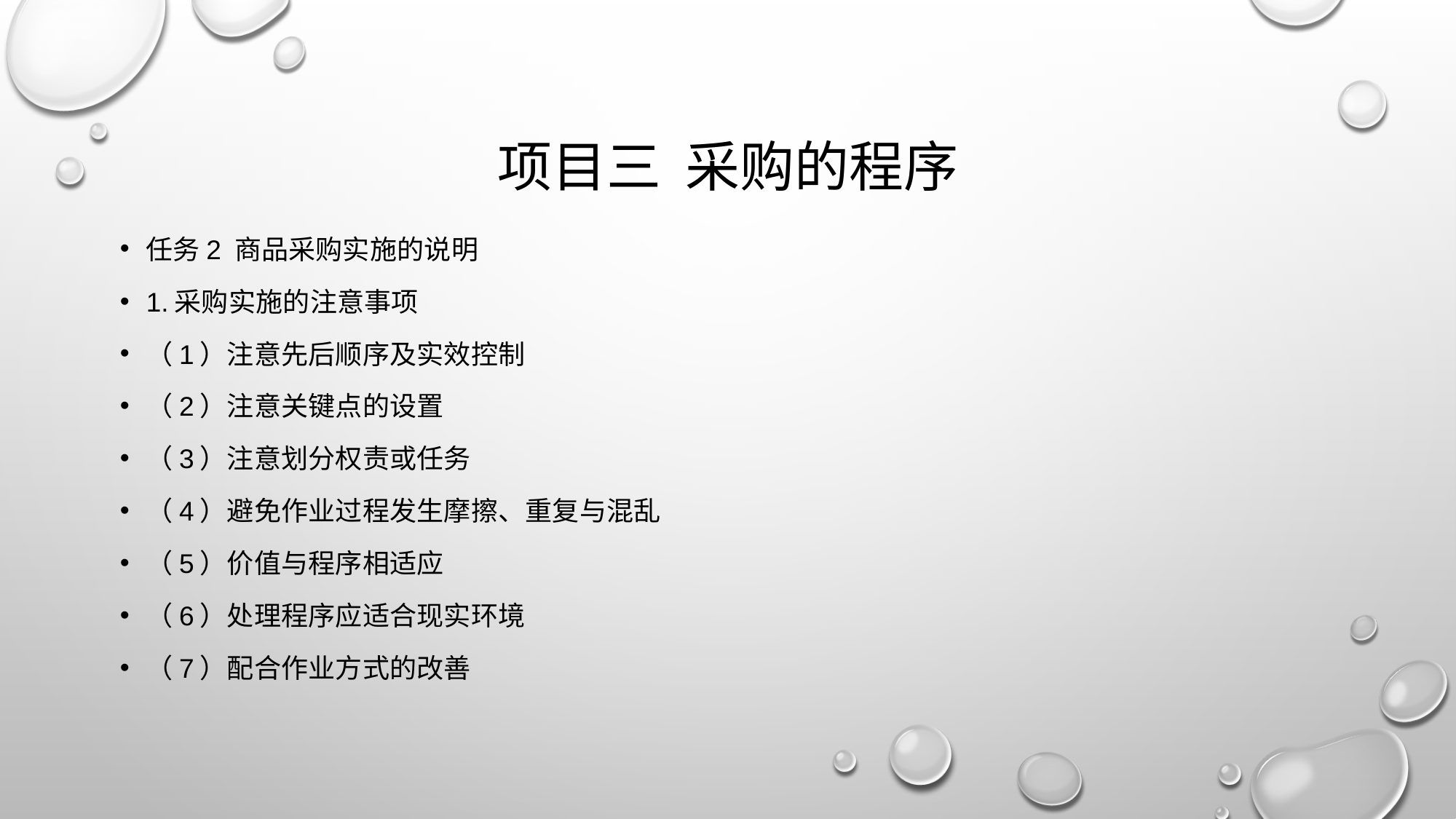

# 项目三  采购的程序
任务2 商品采购实施的说明
1.采购实施的注意事项
（1）注意先后顺序及实效控制
（2）注意关键点的设置
（3）注意划分权责或任务
（4）避免作业过程发生摩擦、重复与混乱
（5）价值与程序相适应
（6）处理程序应适合现实环境
（7）配合作业方式的改善